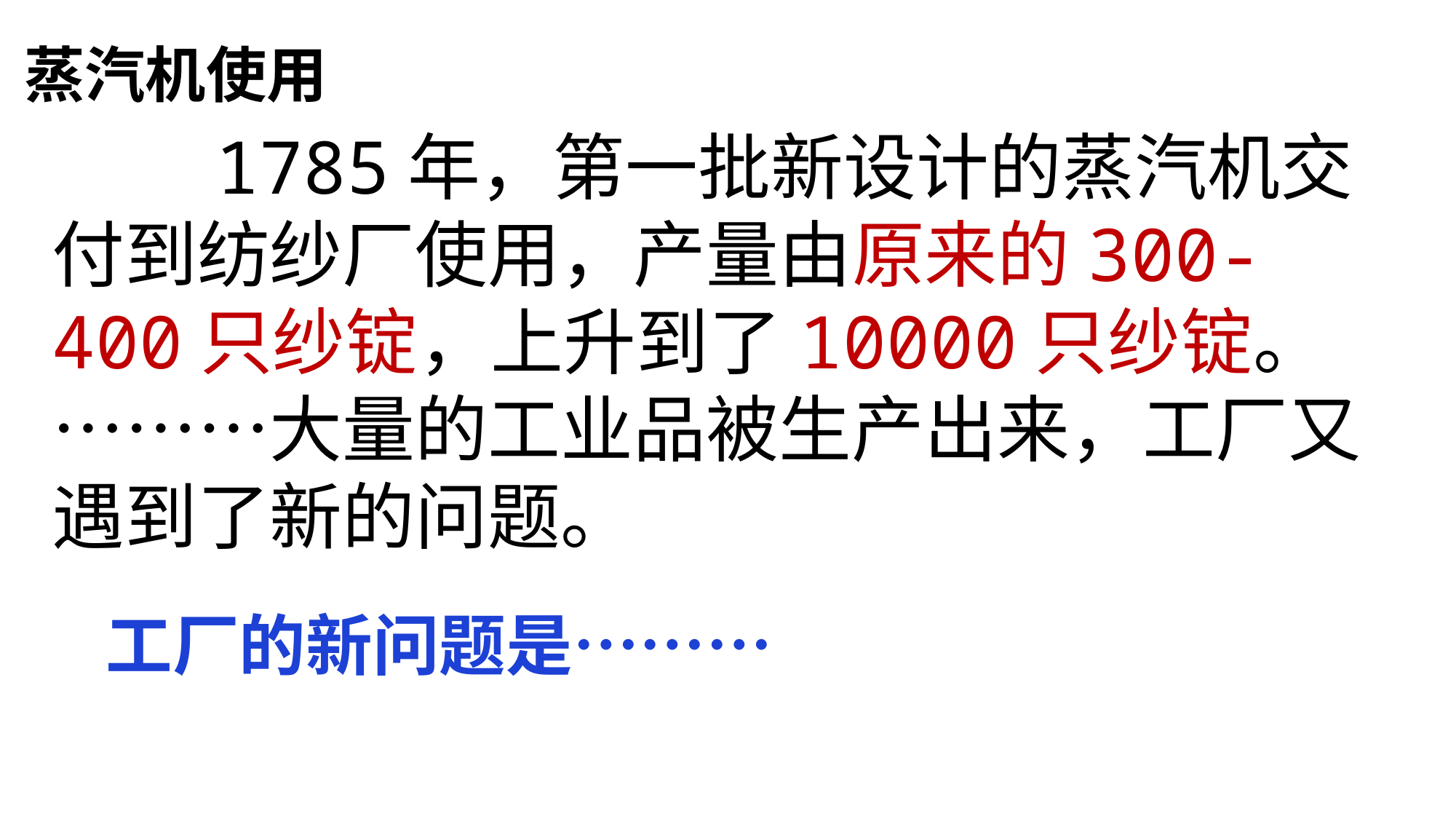

蒸汽机使用
     1785年，第一批新设计的蒸汽机交付到纺纱厂使用，产量由原来的300-400只纱锭，上升到了10000只纱锭。………大量的工业品被生产出来，工厂又遇到了新的问题。

工厂的新问题是………